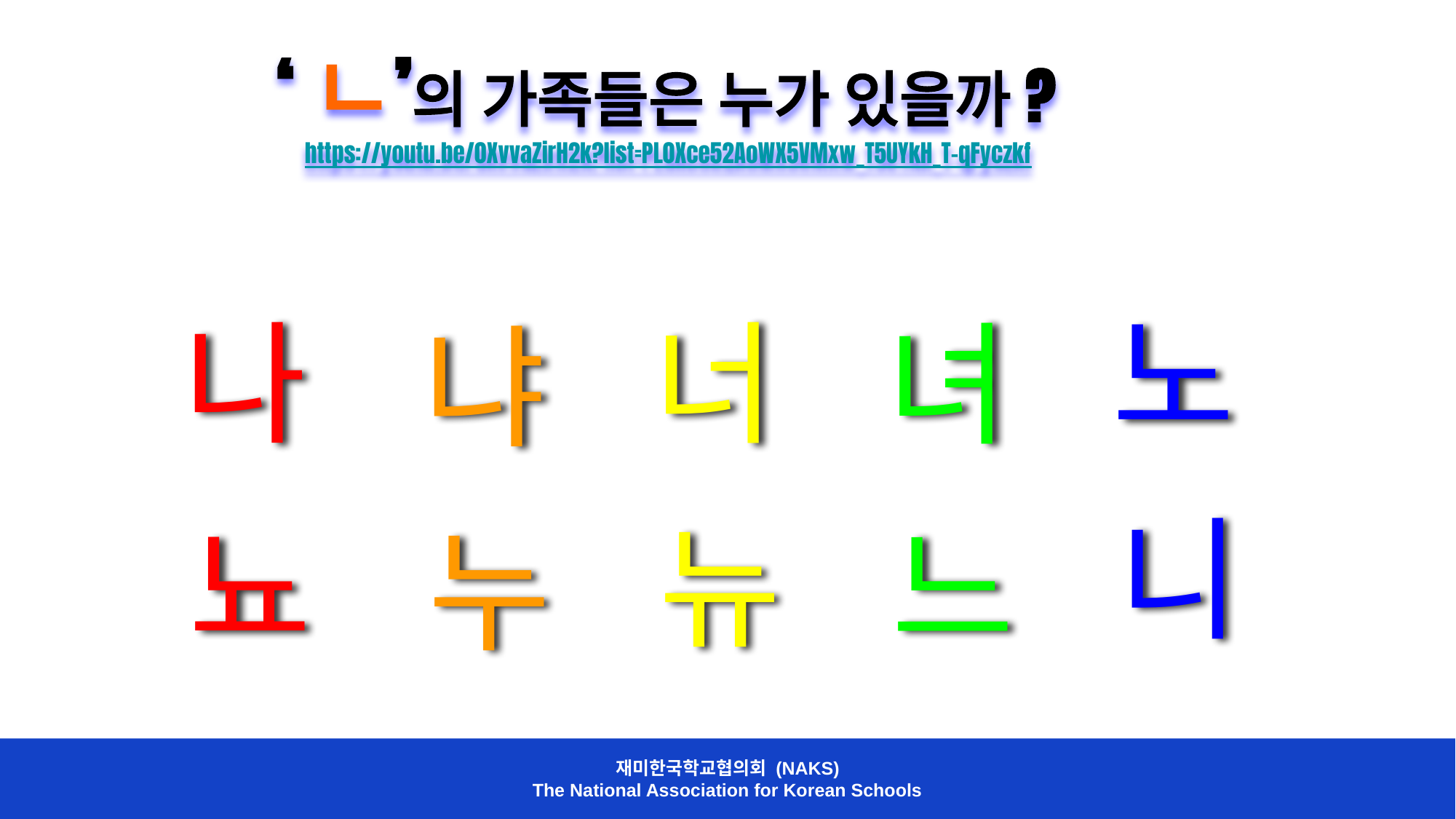

‘ㄴ’의 가족들은 누가 있을까?
     https://youtu.be/0XvvaZirH2k?list=PL0Xce52AoWX5VMxw_T5UYkH_T-qFyczkf

노
나
너
녀
냐
니
뇨
뉴
느
누
재미한국학교협의회 (NAKS)
The National Association for Korean Schools